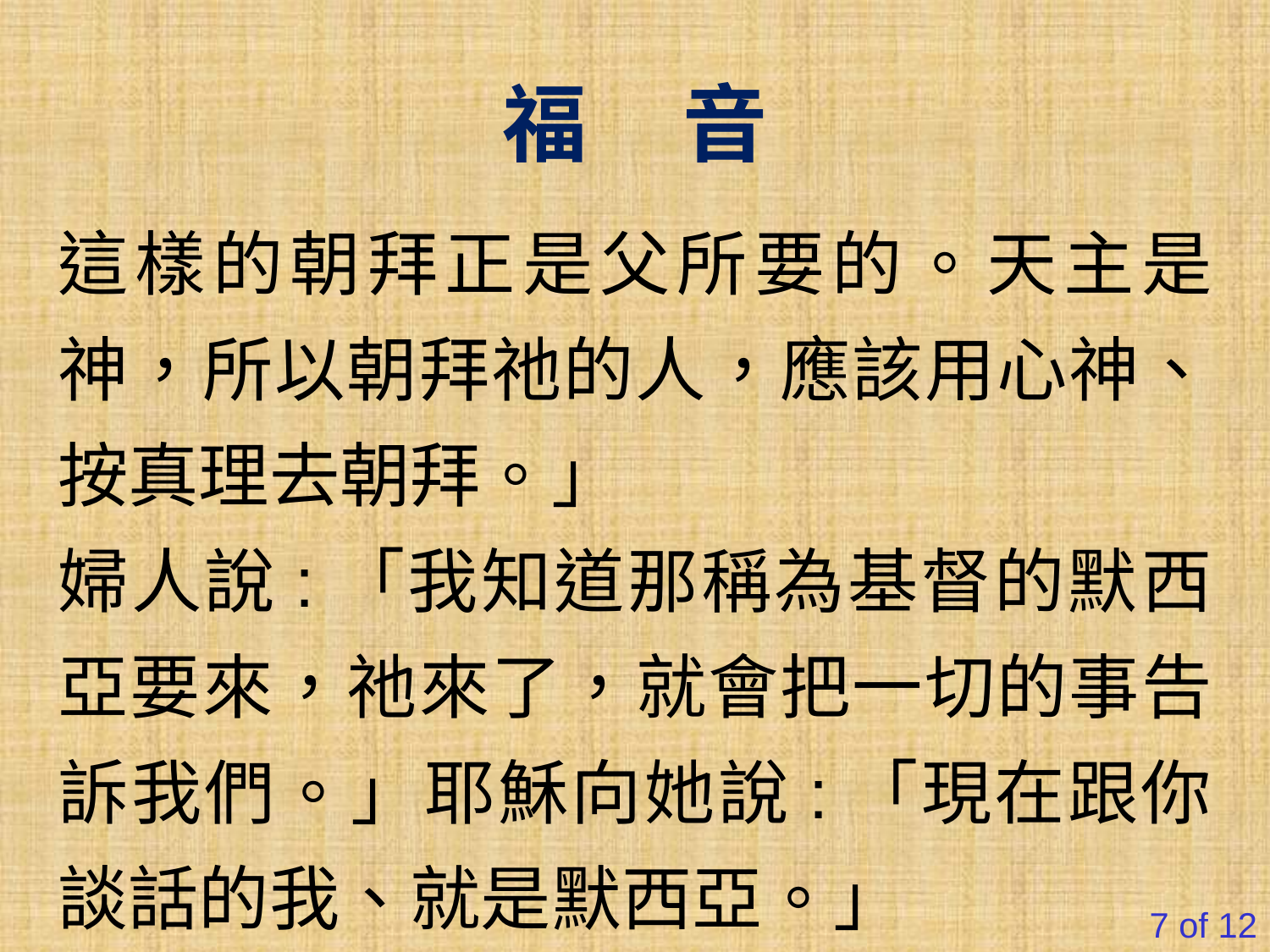

福     音

這樣的朝拜正是父所要的。天主是神，所以朝拜祂的人，應該用心神、按真理去朝拜。」
婦人說:「我知道那稱為基督的默西亞要來，祂來了，就會把一切的事告訴我們。」耶穌向她說:「現在跟你談話的我、就是默西亞。」
7 of 12